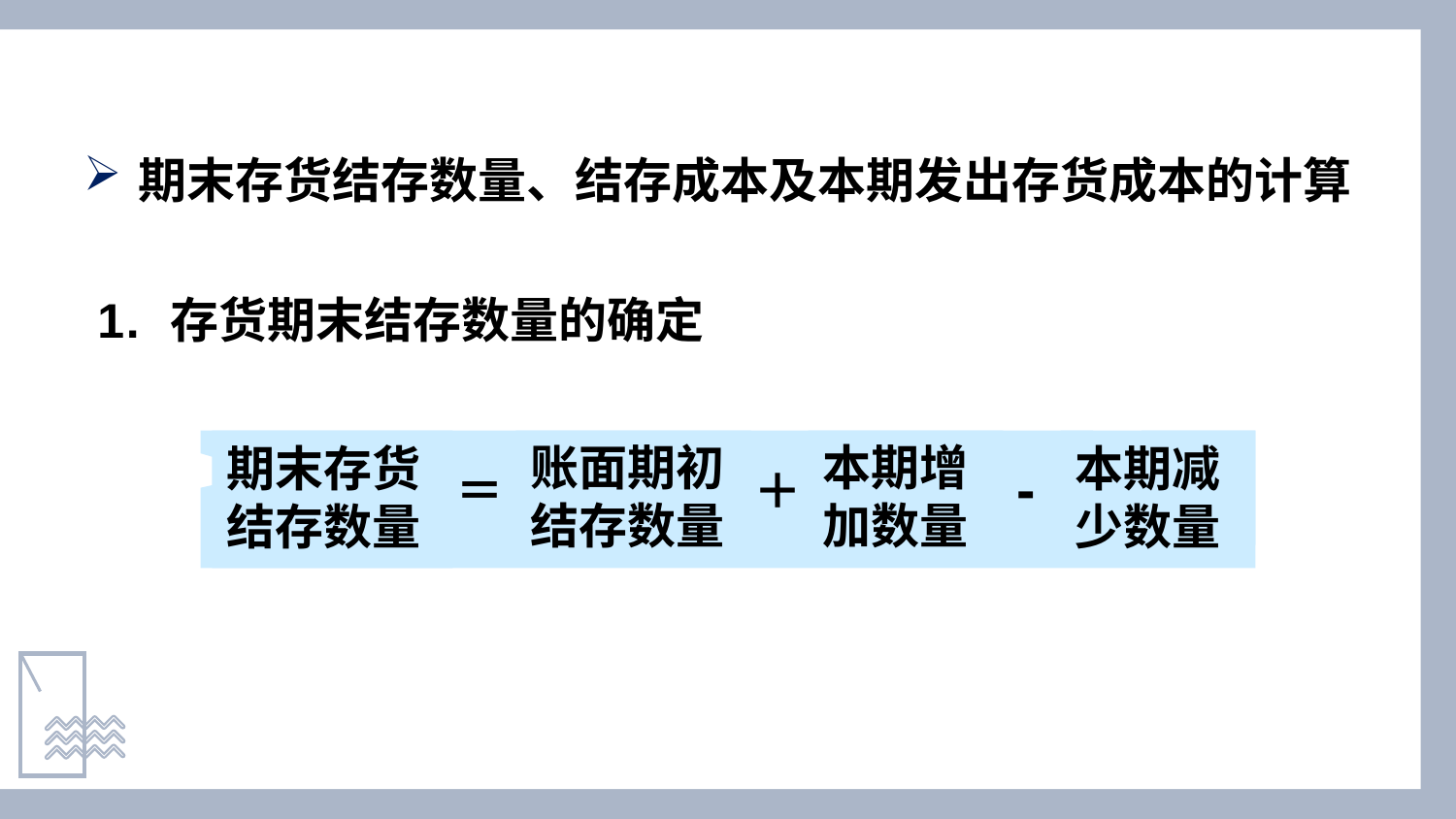

期末存货结存数量、结存成本及本期发出存货成本的计算
存货期末结存数量的确定

期末存货结存数量
账面期初结存数量
本期增加数量
本期减少数量
＝
-
＋